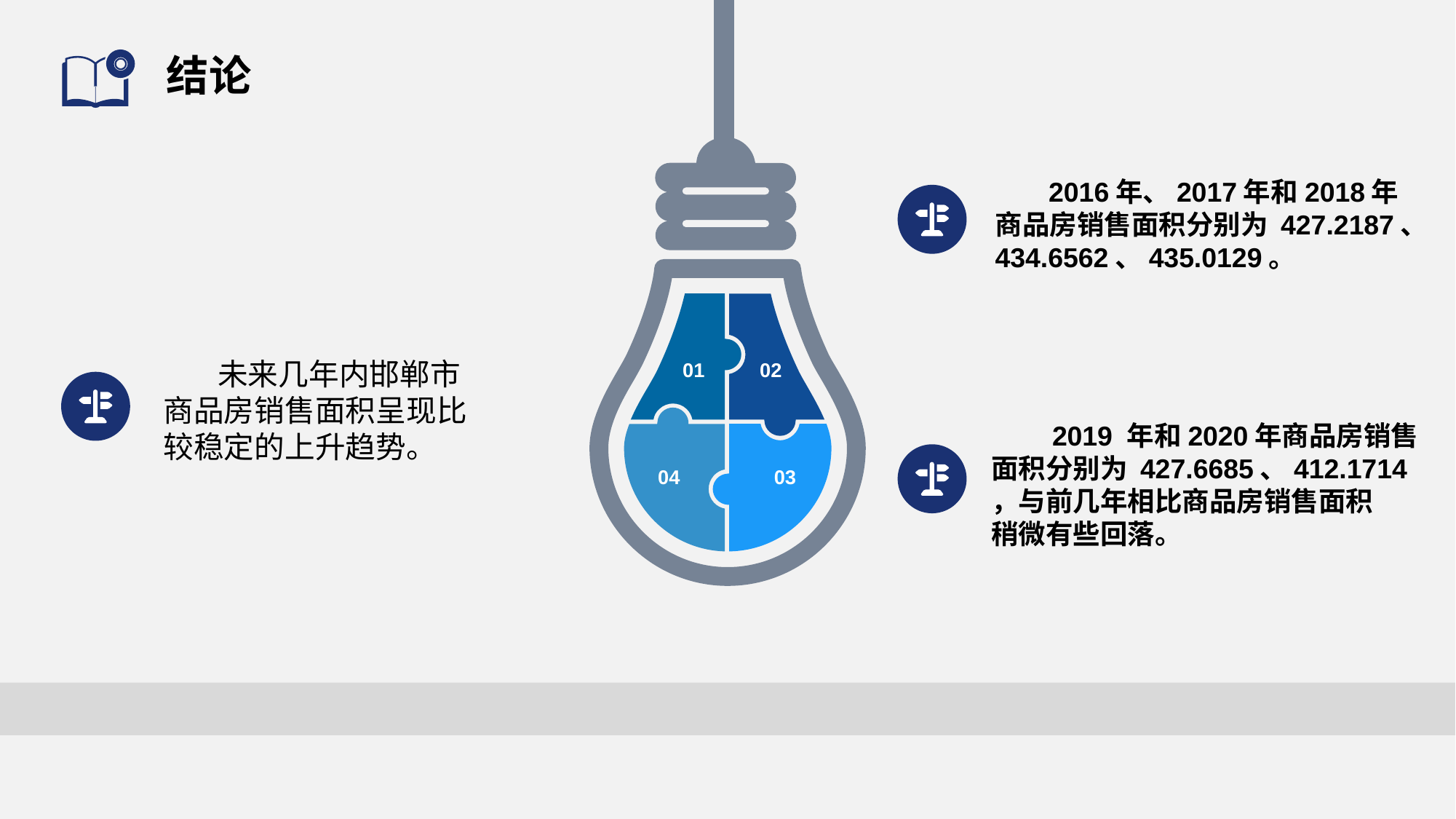

# 结论

       2016年、2017年和2018年
商品房销售面积分别为 427.2187、
434.6562、435.0129。

       未来几年内邯郸市
商品房销售面积呈现比
较稳定的上升趋势。

01
02

        2019 年和2020年商品房销售
面积分别为 427.6685、412.1714
，与前几年相比商品房销售面积
稍微有些回落。

04
03